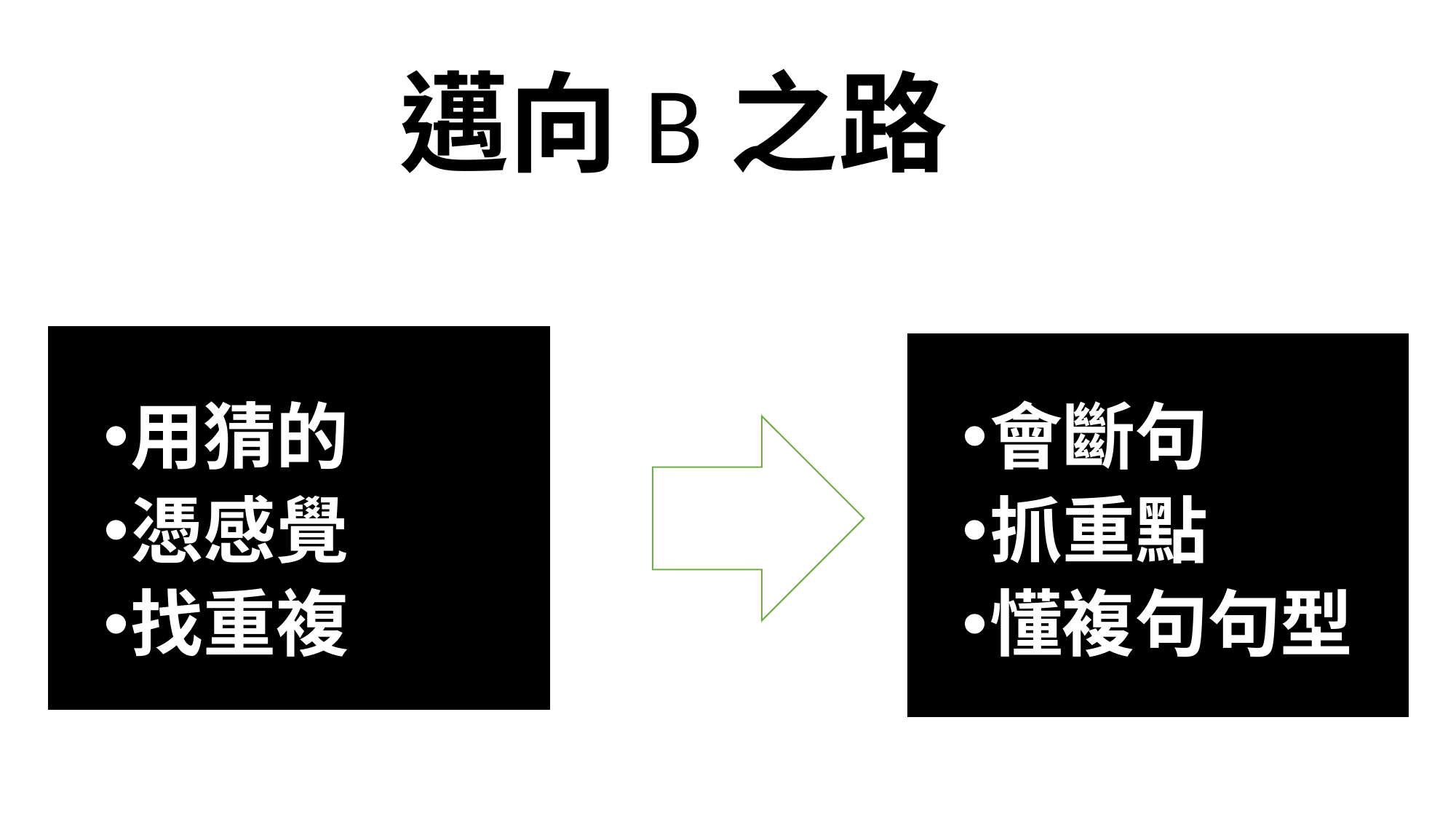

# 邁向B之路

用猜的
憑感覺
找重複

會斷句
抓重點
懂複句句型